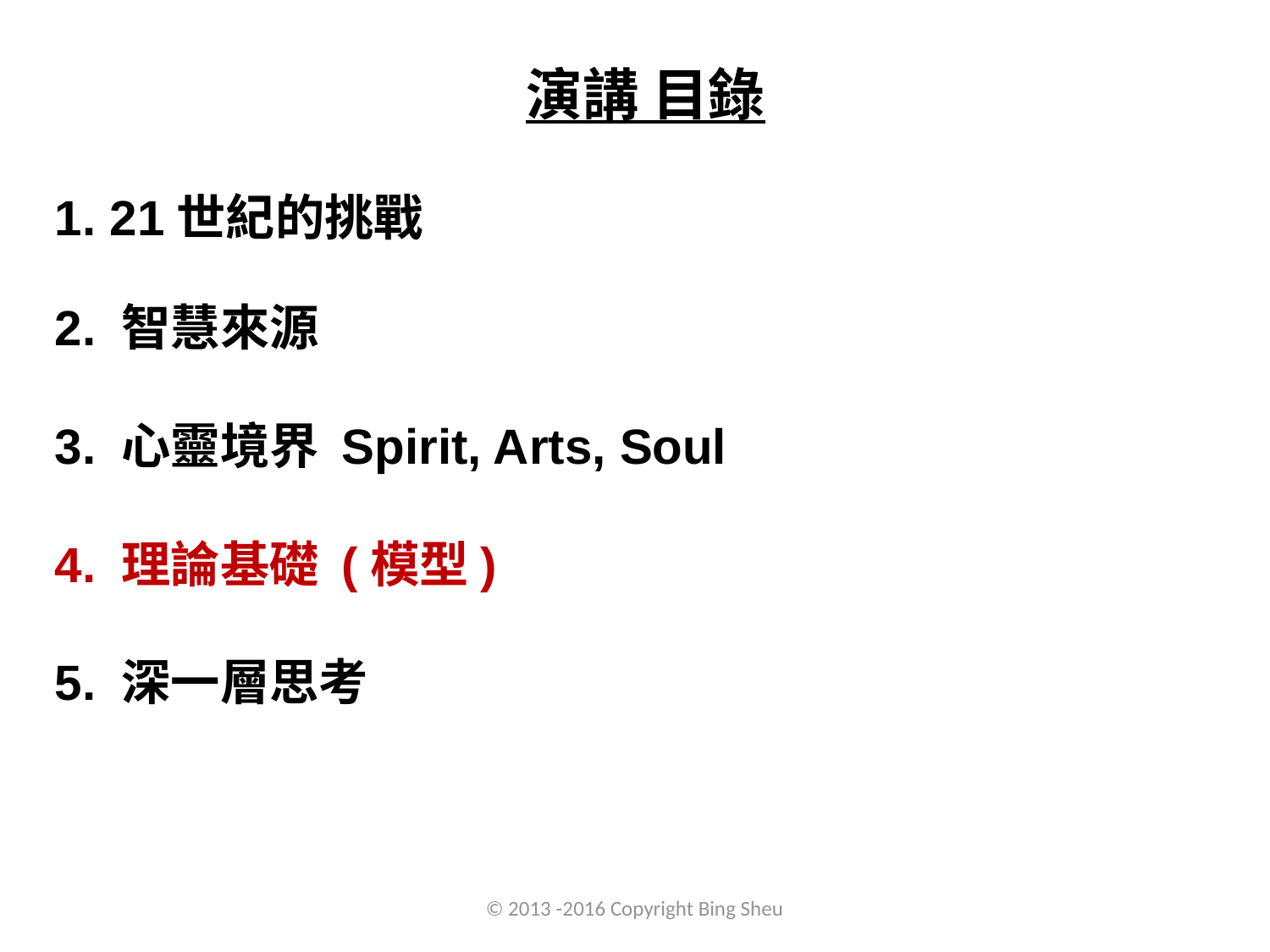

演講 目錄

1. 21世紀的挑戰

2. 智慧來源

3. 心靈境界 Spirit, Arts, Soul

4. 理論基礎 (模型)

5. 深一層思考
© 2013 -2016 Copyright Bing Sheu